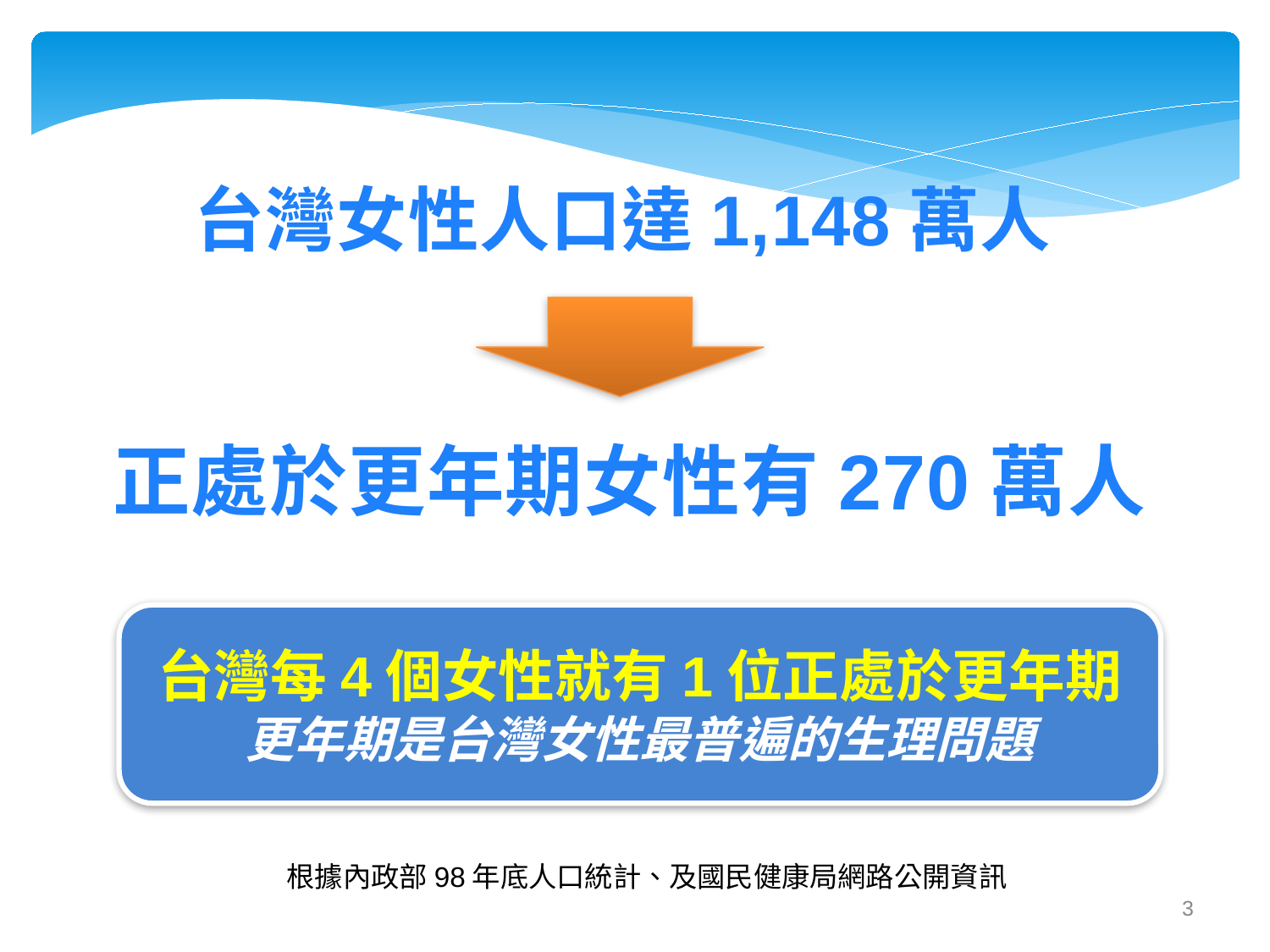

台灣女性人口達1,148萬人

正處於更年期女性有270萬人
台灣每4個女性就有1位正處於更年期
更年期是台灣女性最普遍的生理問題
根據內政部98年底人口統計、及國民健康局網路公開資訊
3